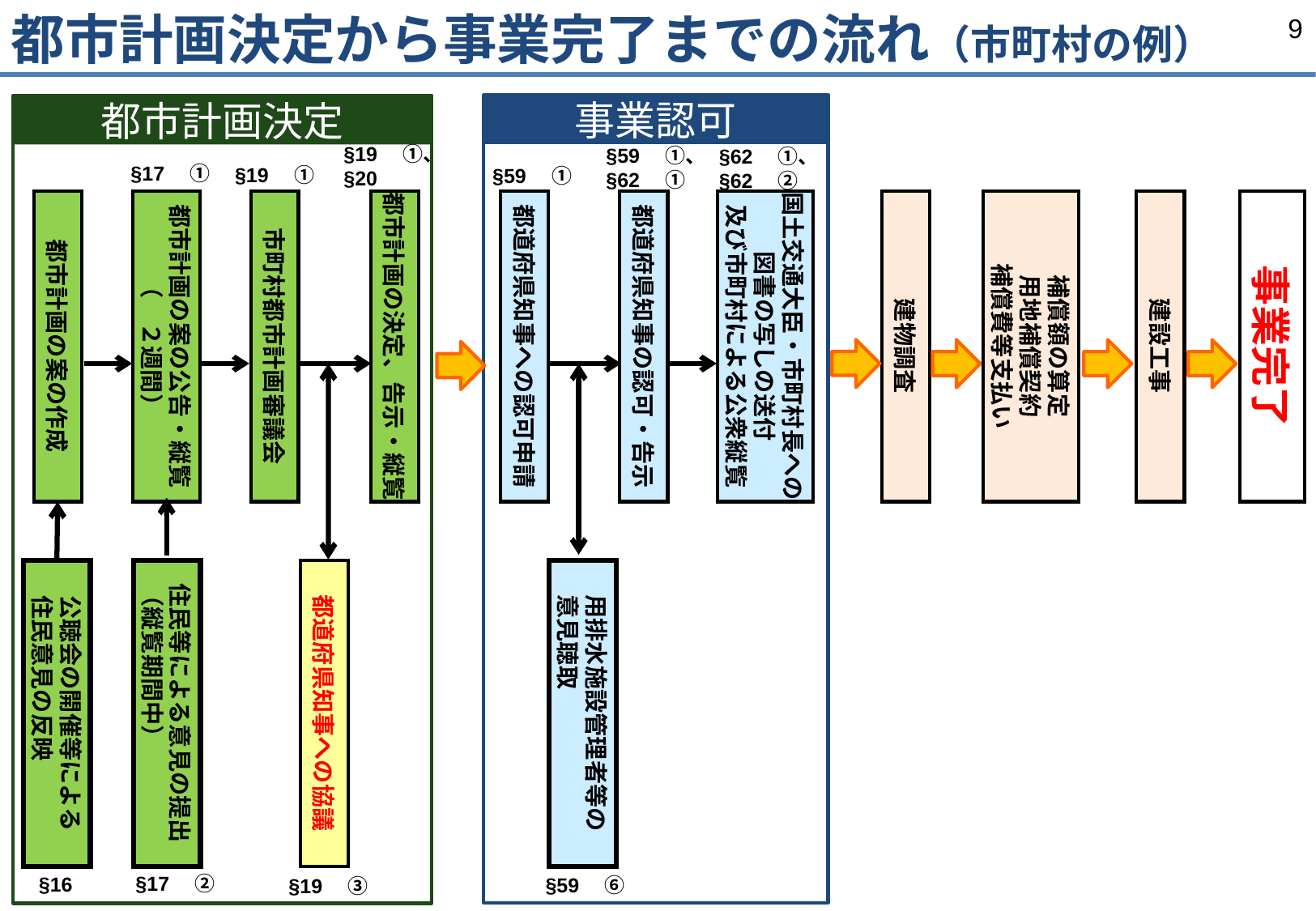

都市計画決定から事業完了までの流れ（市町村の例）

事業認可
都市計画決定
§19　①、
§20
§59　①、
§62　①
§62　①、
§62　②
§17　①
§19　①
§59　①
都市計画の案の作成
都市計画の案の公告・縦覧
（　２週間）
市町村都市計画審議会
都市計画の決定、告示・縦覧
都道府県知事への認可申請
都道府県知事の認可・告示
国土交通大臣・市町村長への
図書の写しの送付
及び市町村による公衆縦覧
建物調査
補償額の算定
用地補償契約
補償費等支払い
建設工事
事業完了

公聴会の開催等による
住民意見の反映
住民等による意見の提出
（縦覧期間中）
都道府県知事への協議
用排水施設管理者等の
意見聴取
§17　②
§16
§59　⑥
§19　③